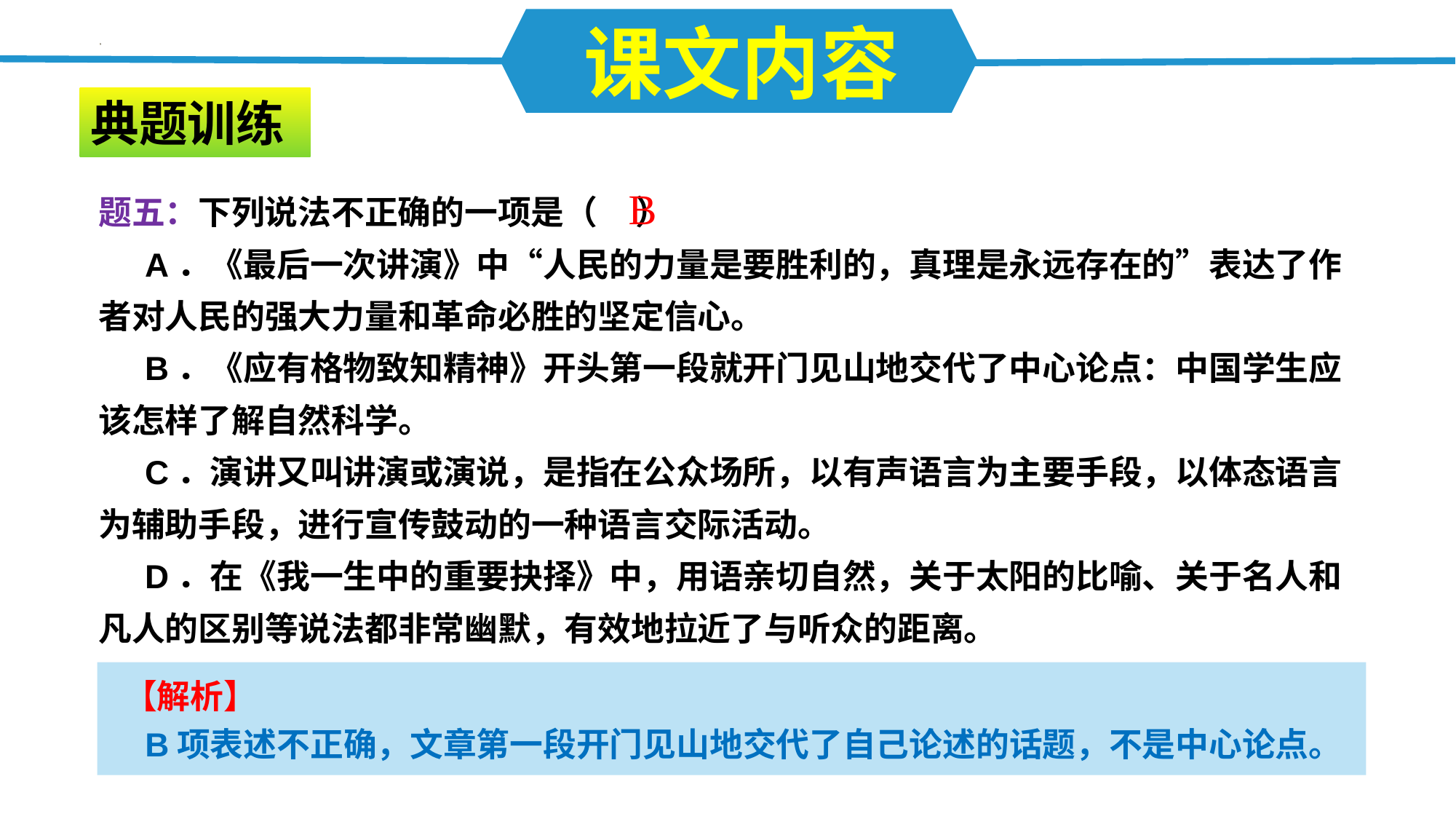

课文内容

典题训练
题五：下列说法不正确的一项是（     ）
     A．《最后一次讲演》中“人民的力量是要胜利的，真理是永远存在的”表达了作者对人民的强大力量和革命必胜的坚定信心。
     B．《应有格物致知精神》开头第一段就开门见山地交代了中心论点：中国学生应该怎样了解自然科学。
     C．演讲又叫讲演或演说，是指在公众场所，以有声语言为主要手段，以体态语言为辅助手段，进行宣传鼓动的一种语言交际活动。
     D．在《我一生中的重要抉择》中，用语亲切自然，关于太阳的比喻、关于名人和凡人的区别等说法都非常幽默，有效地拉近了与听众的距离。
B
 【解析】
    B项表述不正确，文章第一段开门见山地交代了自己论述的话题，不是中心论点。